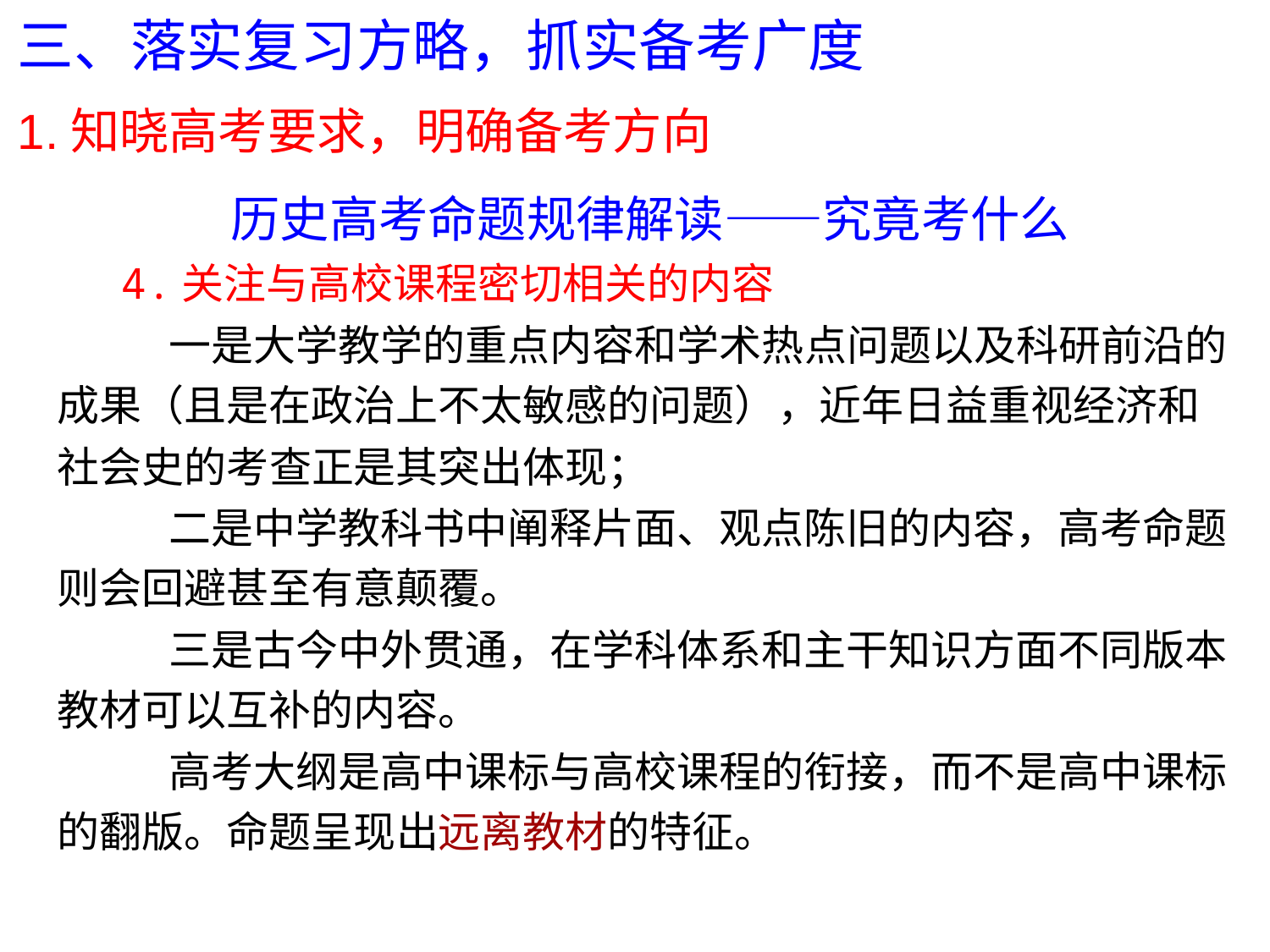

三、落实复习方略，抓实备考广度
1.知晓高考要求，明确备考方向
历史高考命题规律解读——究竟考什么
4.关注与高校课程密切相关的内容
    一是大学教学的重点内容和学术热点问题以及科研前沿的成果（且是在政治上不太敏感的问题），近年日益重视经济和社会史的考查正是其突出体现；
    二是中学教科书中阐释片面、观点陈旧的内容，高考命题则会回避甚至有意颠覆。
    三是古今中外贯通，在学科体系和主干知识方面不同版本教材可以互补的内容。
    高考大纲是高中课标与高校课程的衔接，而不是高中课标的翻版。命题呈现出远离教材的特征。